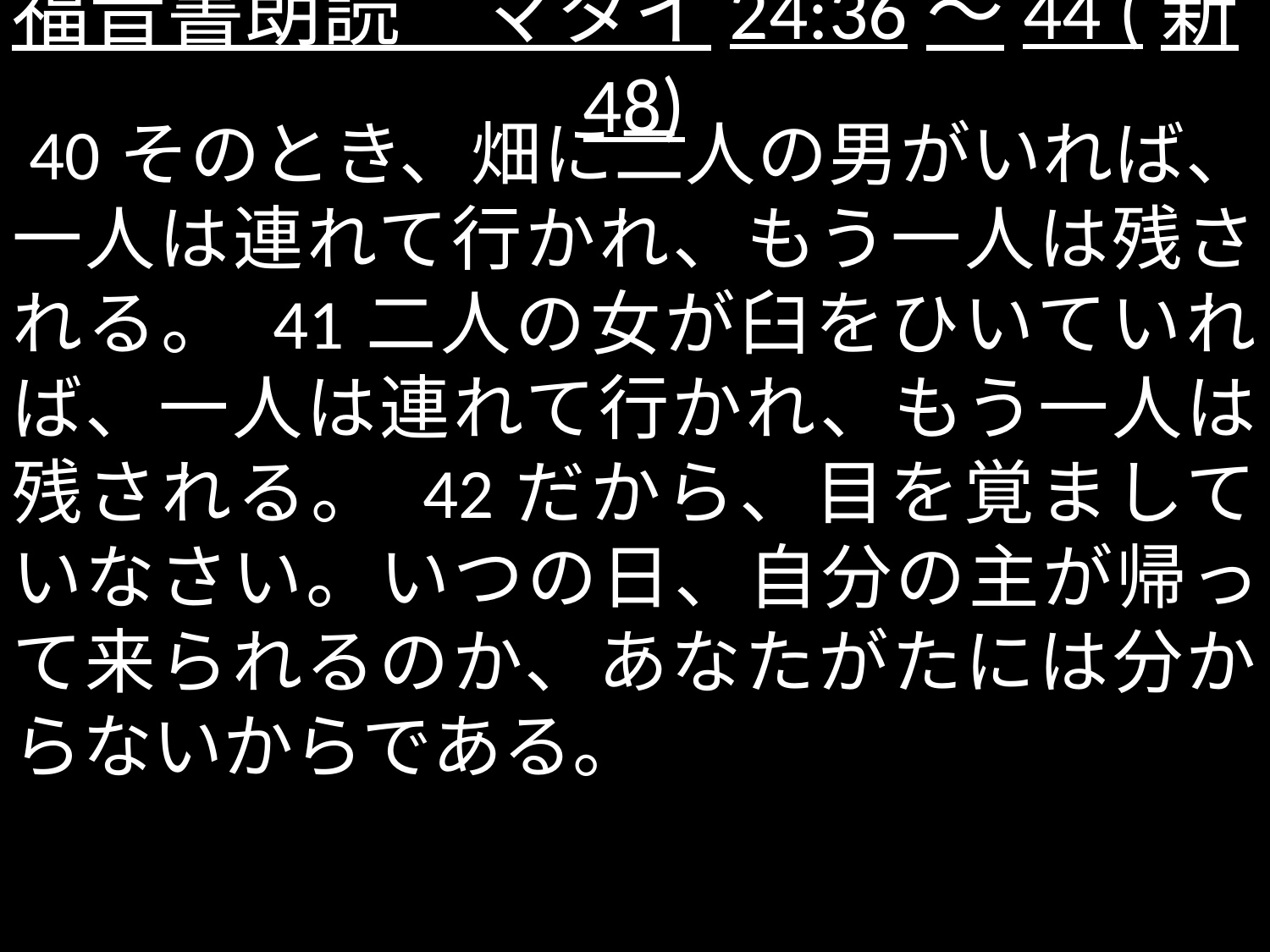

# 福音書朗読　マタイ24:36～44 (新48)
 40そのとき、畑に二人の男がいれば、一人は連れて行かれ、もう一人は残される。 41二人の女が臼をひいていれば、一人は連れて行かれ、もう一人は残される。 42だから、目を覚ましていなさい。いつの日、自分の主が帰って来られるのか、あなたがたには分からないからである。